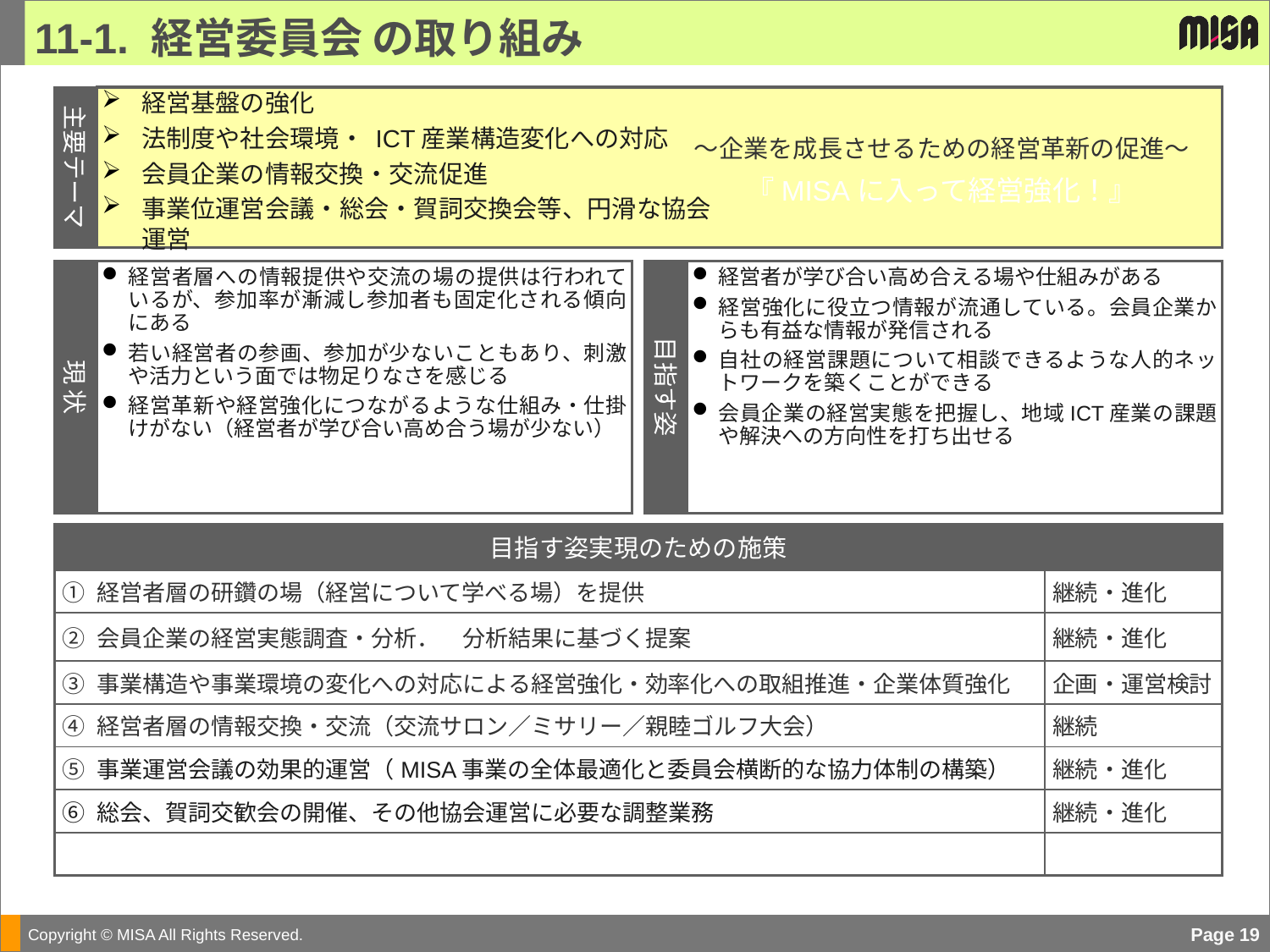

11-1. 経営委員会 の取り組み

～企業を成長させるための経営革新の促進～
『MISAに入って経営強化！』
主要テーマ
経営基盤の強化
法制度や社会環境・ ICT産業構造変化への対応
会員企業の情報交換・交流促進
事業位運営会議・総会・賀詞交換会等、円滑な協会運営
現 状
経営者層への情報提供や交流の場の提供は行われているが、参加率が漸減し参加者も固定化される傾向にある
若い経営者の参画、参加が少ないこともあり、刺激や活力という面では物足りなさを感じる
経営革新や経営強化につながるような仕組み・仕掛けがない（経営者が学び合い高め合う場が少ない）
目指す姿
経営者が学び合い高め合える場や仕組みがある
経営強化に役立つ情報が流通している。会員企業からも有益な情報が発信される
自社の経営課題について相談できるような人的ネットワークを築くことができる
会員企業の経営実態を把握し、地域ICT産業の課題や解決への方向性を打ち出せる
| 目指す姿実現のための施策 |  |
| --- | --- |
| ① 経営者層の研鑽の場（経営について学べる場）を提供 | 継続・進化 |
| ② 会員企業の経営実態調査・分析．　分析結果に基づく提案 | 継続・進化 |
| ③ 事業構造や事業環境の変化への対応による経営強化・効率化への取組推進・企業体質強化 | 企画・運営検討 |
| ④ 経営者層の情報交換・交流（交流サロン／ミサリー／親睦ゴルフ大会） | 継続 |
| ⑤ 事業運営会議の効果的運営（MISA事業の全体最適化と委員会横断的な協力体制の構築） | 継続・進化 |
| ⑥ 総会、賀詞交歓会の開催、その他協会運営に必要な調整業務 | 継続・進化 |
|  |  |